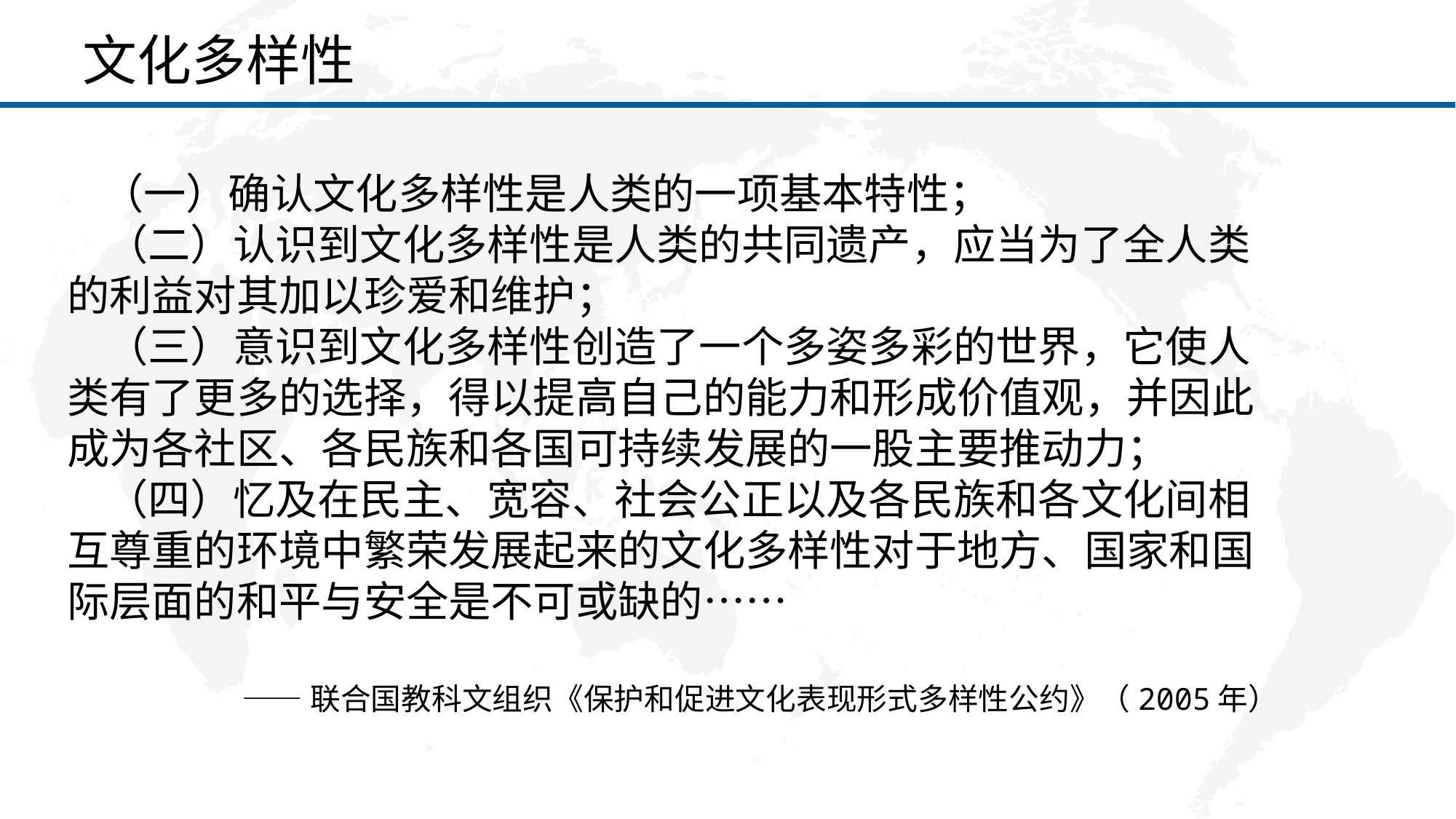

文化多样性
    （一）确认文化多样性是人类的一项基本特性；
   （二）认识到文化多样性是人类的共同遗产，应当为了全人类的利益对其加以珍爱和维护；
   （三）意识到文化多样性创造了一个多姿多彩的世界，它使人类有了更多的选择，得以提高自己的能力和形成价值观，并因此成为各社区、各民族和各国可持续发展的一股主要推动力；
   （四）忆及在民主、宽容、社会公正以及各民族和各文化间相互尊重的环境中繁荣发展起来的文化多样性对于地方、国家和国际层面的和平与安全是不可或缺的……

  ——联合国教科文组织《保护和促进文化表现形式多样性公约》（2005年）